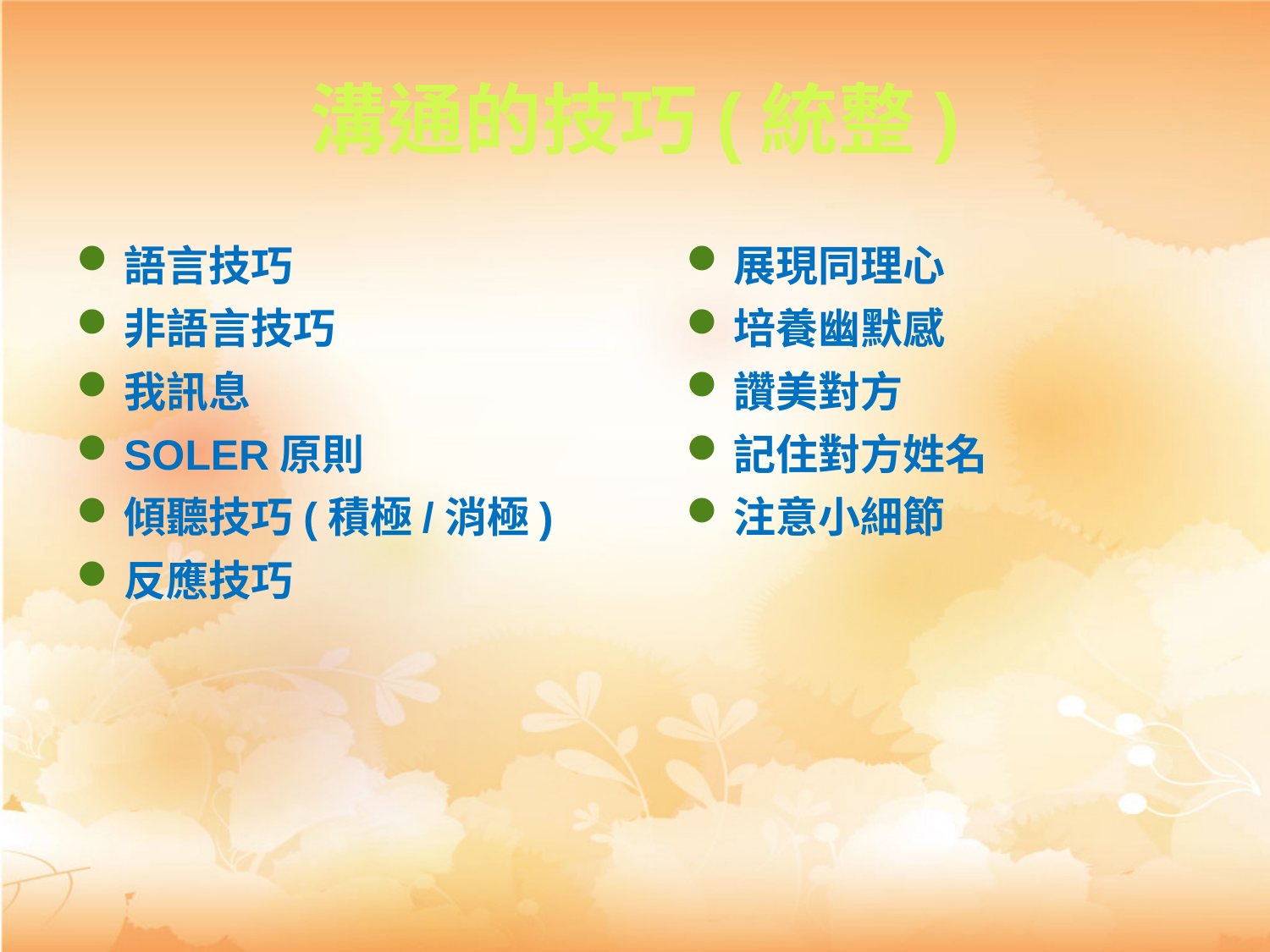

# 溝通的技巧(統整)
語言技巧
非語言技巧
我訊息
SOLER原則
傾聽技巧(積極/消極)
反應技巧
展現同理心
培養幽默感
讚美對方
記住對方姓名
注意小細節